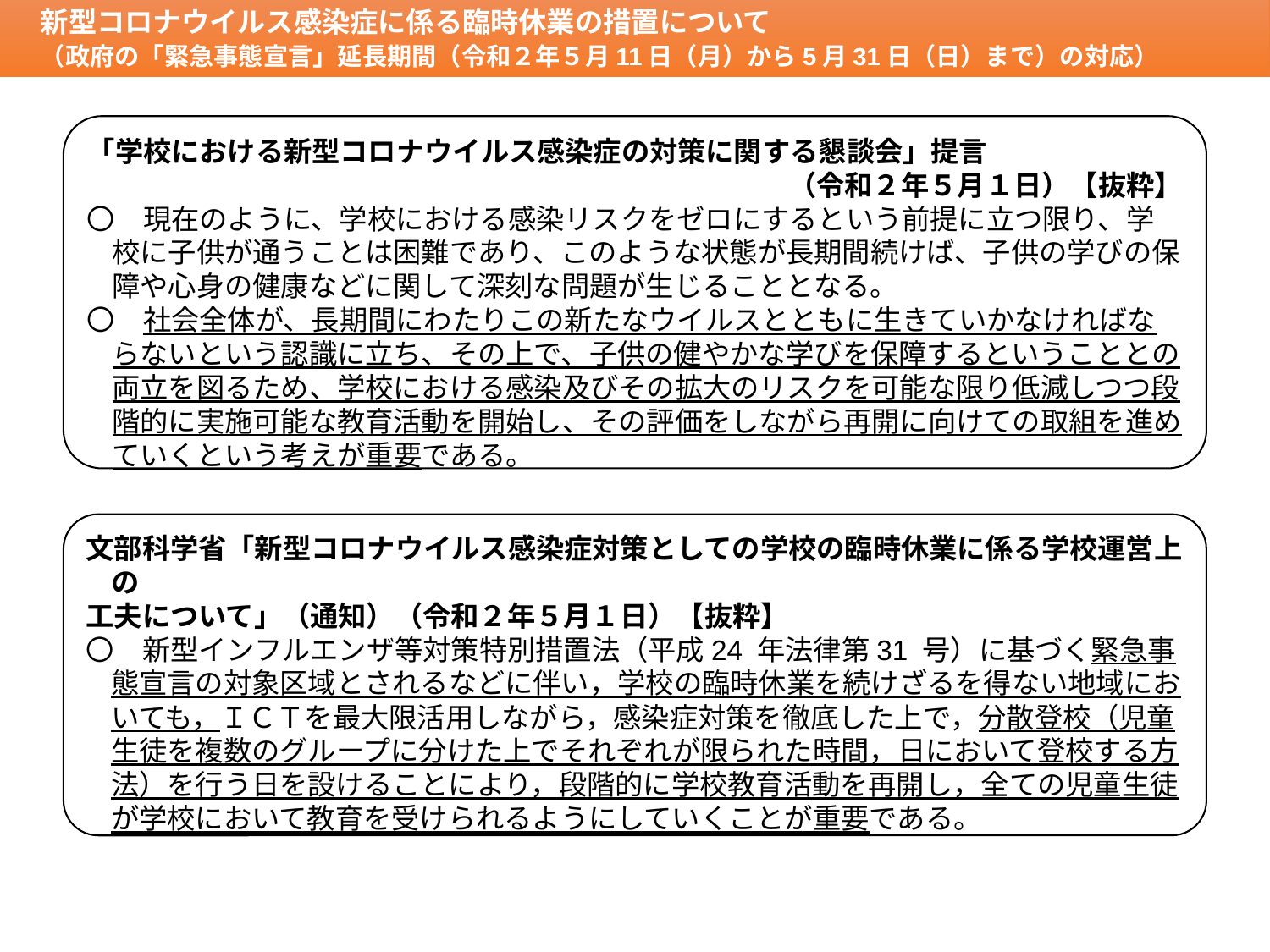

新型コロナウイルス感染症に係る臨時休業の措置について
　（政府の「緊急事態宣言」延長期間（令和２年５月11日（月）から5月31日（日）まで）の対応）
「学校における新型コロナウイルス感染症の対策に関する懇談会」提言
（令和２年５月１日）【抜粋】
〇　現在のように、学校における感染リスクをゼロにするという前提に立つ限り、学校に子供が通うことは困難であり、このような状態が長期間続けば、子供の学びの保障や心身の健康などに関して深刻な問題が生じることとなる。
〇　社会全体が、長期間にわたりこの新たなウイルスとともに生きていかなければならないという認識に立ち、その上で、子供の健やかな学びを保障するということとの両立を図るため、学校における感染及びその拡大のリスクを可能な限り低減しつつ段階的に実施可能な教育活動を開始し、その評価をしながら再開に向けての取組を進めていくという考えが重要である。
文部科学省「新型コロナウイルス感染症対策としての学校の臨時休業に係る学校運営上の
工夫について」（通知）（令和２年５月１日）【抜粋】
〇　新型インフルエンザ等対策特別措置法（平成24 年法律第31 号）に基づく緊急事態宣言の対象区域とされるなどに伴い，学校の臨時休業を続けざるを得ない地域においても，ＩＣＴを最大限活用しながら，感染症対策を徹底した上で，分散登校（児童生徒を複数のグループに分けた上でそれぞれが限られた時間，日において登校する方法）を行う日を設けることにより，段階的に学校教育活動を再開し，全ての児童生徒が学校において教育を受けられるようにしていくことが重要である。